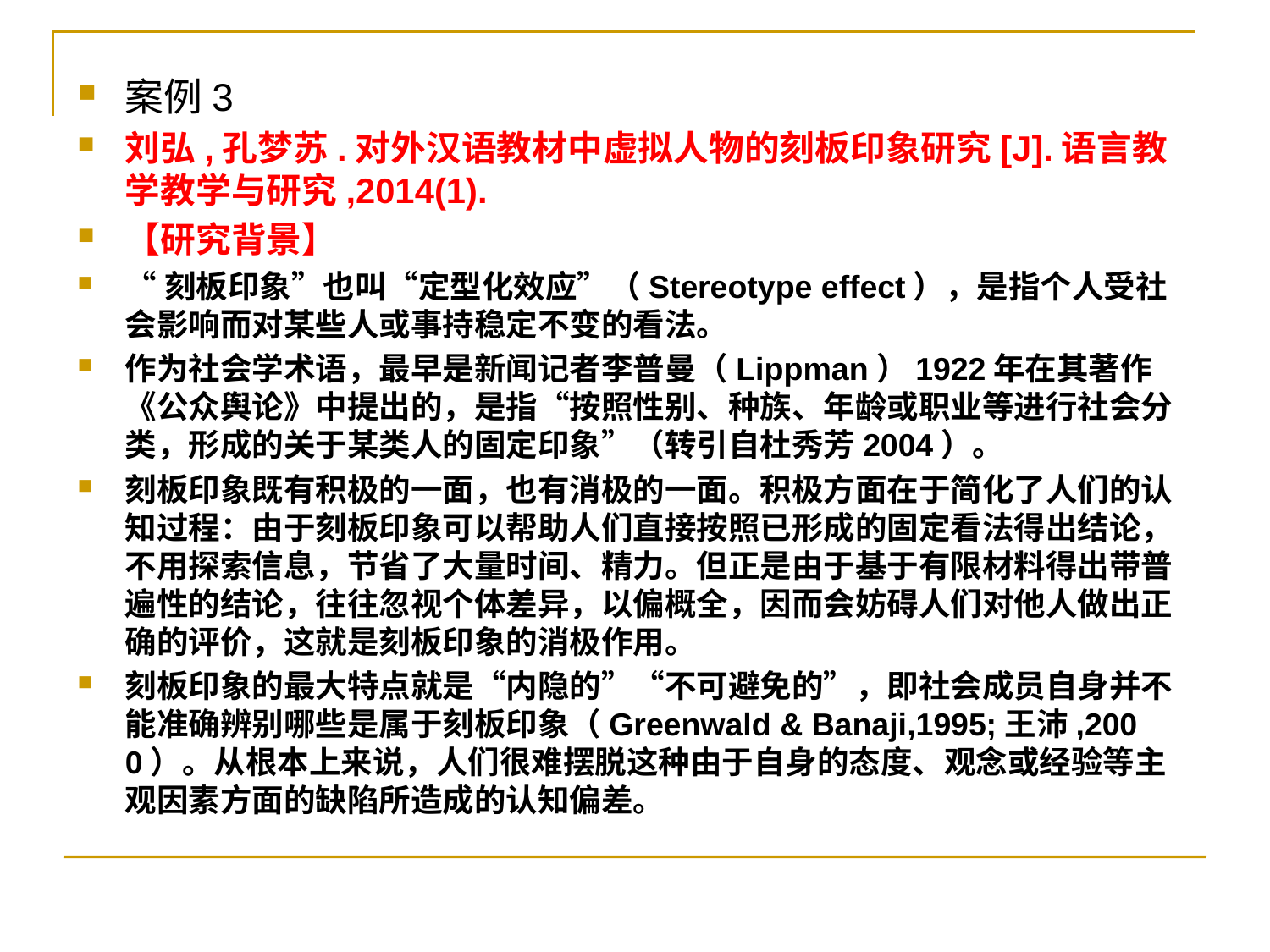

案例3
刘弘,孔梦苏.对外汉语教材中虚拟人物的刻板印象研究[J].语言教学教学与研究,2014(1).
【研究背景】
“刻板印象”也叫“定型化效应”（Stereotype effect），是指个人受社会影响而对某些人或事持稳定不变的看法。
作为社会学术语，最早是新闻记者李普曼（Lippman）1922年在其著作《公众舆论》中提出的，是指“按照性别、种族、年龄或职业等进行社会分类，形成的关于某类人的固定印象”（转引自杜秀芳2004）。
刻板印象既有积极的一面，也有消极的一面。积极方面在于简化了人们的认知过程：由于刻板印象可以帮助人们直接按照已形成的固定看法得出结论，不用探索信息，节省了大量时间、精力。但正是由于基于有限材料得出带普遍性的结论，往往忽视个体差异，以偏概全，因而会妨碍人们对他人做出正确的评价，这就是刻板印象的消极作用。
刻板印象的最大特点就是“内隐的”“不可避免的”，即社会成员自身并不能准确辨别哪些是属于刻板印象（Greenwald & Banaji,1995;王沛,2000）。从根本上来说，人们很难摆脱这种由于自身的态度、观念或经验等主观因素方面的缺陷所造成的认知偏差。